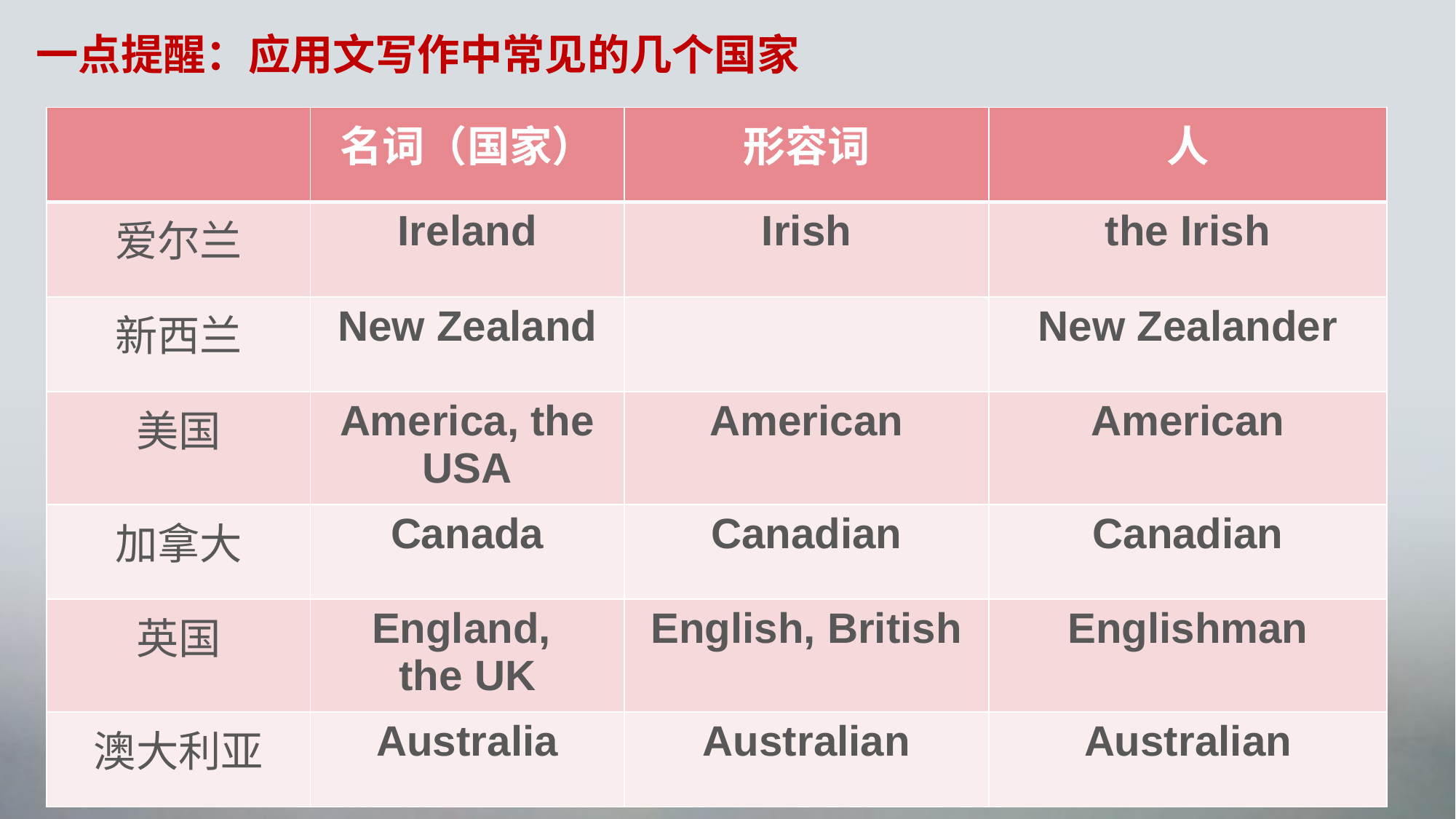

一点提醒：应用文写作中常见的几个国家
|  | 名词（国家） | 形容词 | 人 |
| --- | --- | --- | --- |
| 爱尔兰 | Ireland | Irish | the Irish |
| 新西兰 | New Zealand |  | New Zealander |
| 美国 | America, the USA | American | American |
| 加拿大 | Canada | Canadian | Canadian |
| 英国 | England, the UK | English, British | Englishman |
| 澳大利亚 | Australia | Australian | Australian |